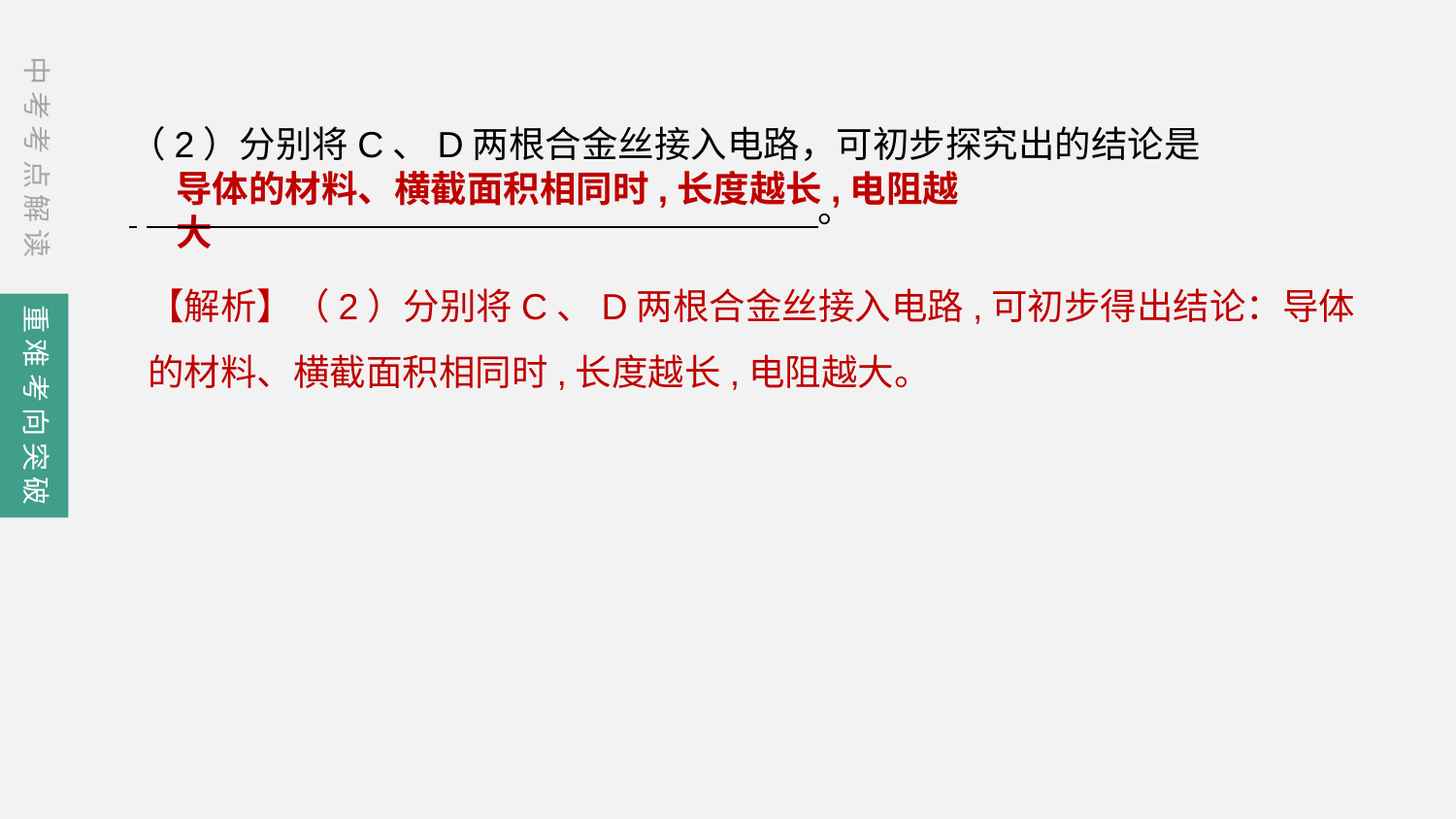

中考考点解读
（2）分别将C、D两根合金丝接入电路，可初步探究出的结论是
 　                                                                             。
导体的材料、横截面积相同时,长度越长,电阻越大
【解析】（2）分别将C、D两根合金丝接入电路,可初步得出结论：导体的材料、横截面积相同时,长度越长,电阻越大。
重难考向突破